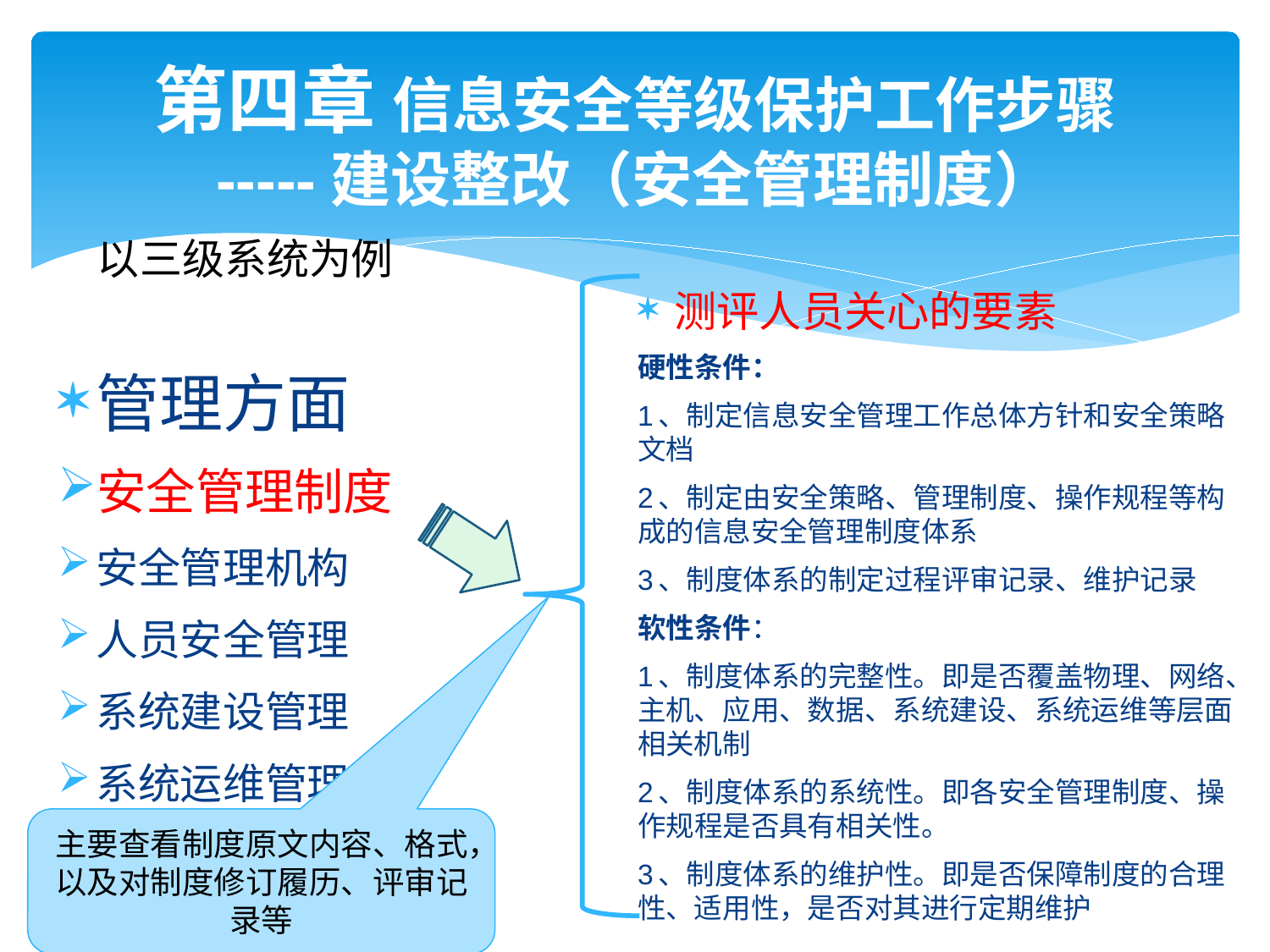

# 第四章 信息安全等级保护工作步骤 -----建设整改（安全管理制度）
以三级系统为例

测评人员关心的要素
硬性条件：
1、制定信息安全管理工作总体方针和安全策略文档
2、制定由安全策略、管理制度、操作规程等构成的信息安全管理制度体系
3、制度体系的制定过程评审记录、维护记录
软性条件：
1、制度体系的完整性。即是否覆盖物理、网络、主机、应用、数据、系统建设、系统运维等层面相关机制
2、制度体系的系统性。即各安全管理制度、操作规程是否具有相关性。
3、制度体系的维护性。即是否保障制度的合理性、适用性，是否对其进行定期维护
管理方面
安全管理制度
安全管理机构
人员安全管理
系统建设管理
系统运维管理

主要查看制度原文内容、格式，以及对制度修订履历、评审记录等